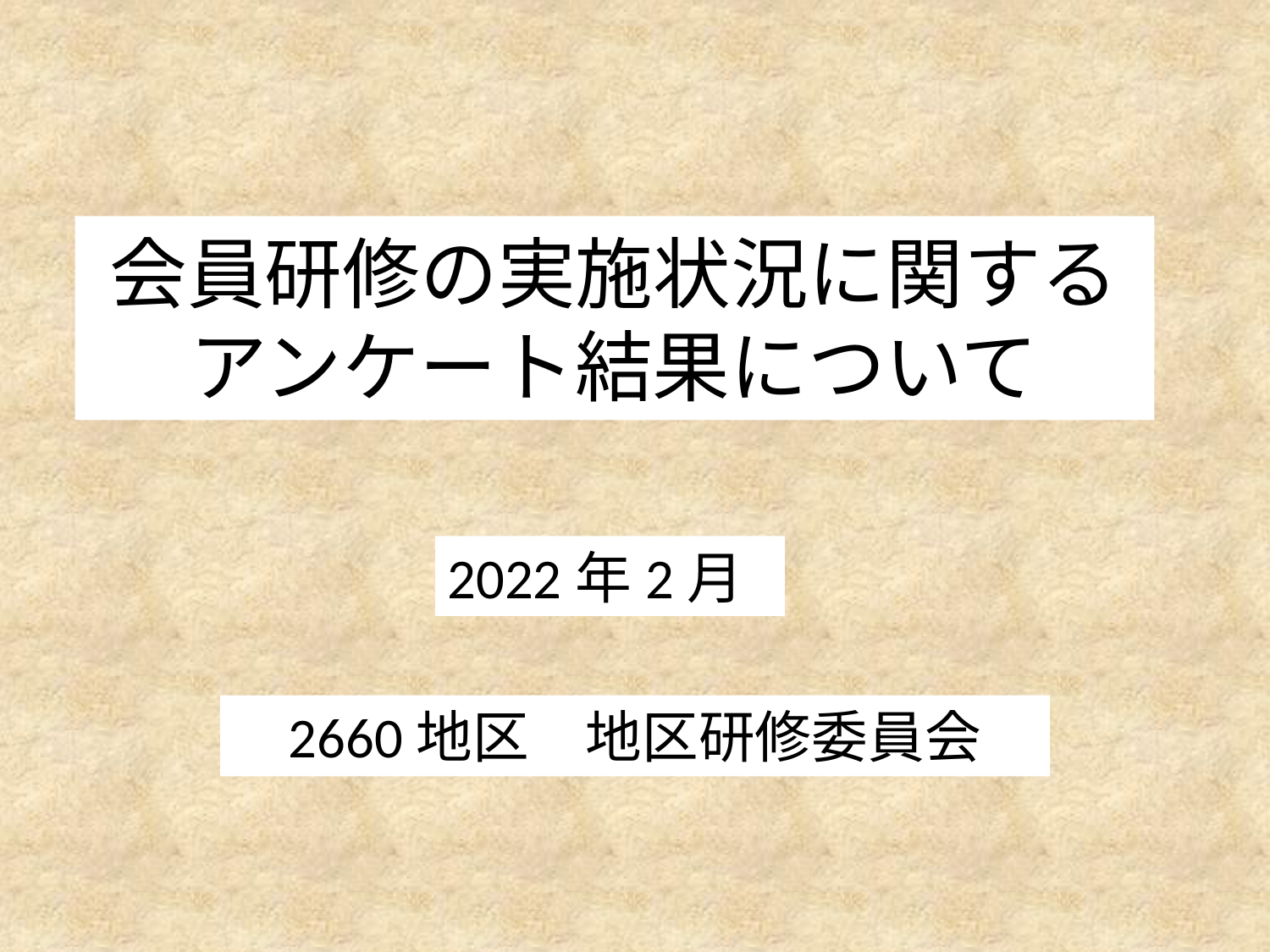

# 会員研修の実施状況に関する アンケート結果について
2022年2月
2660地区　地区研修委員会